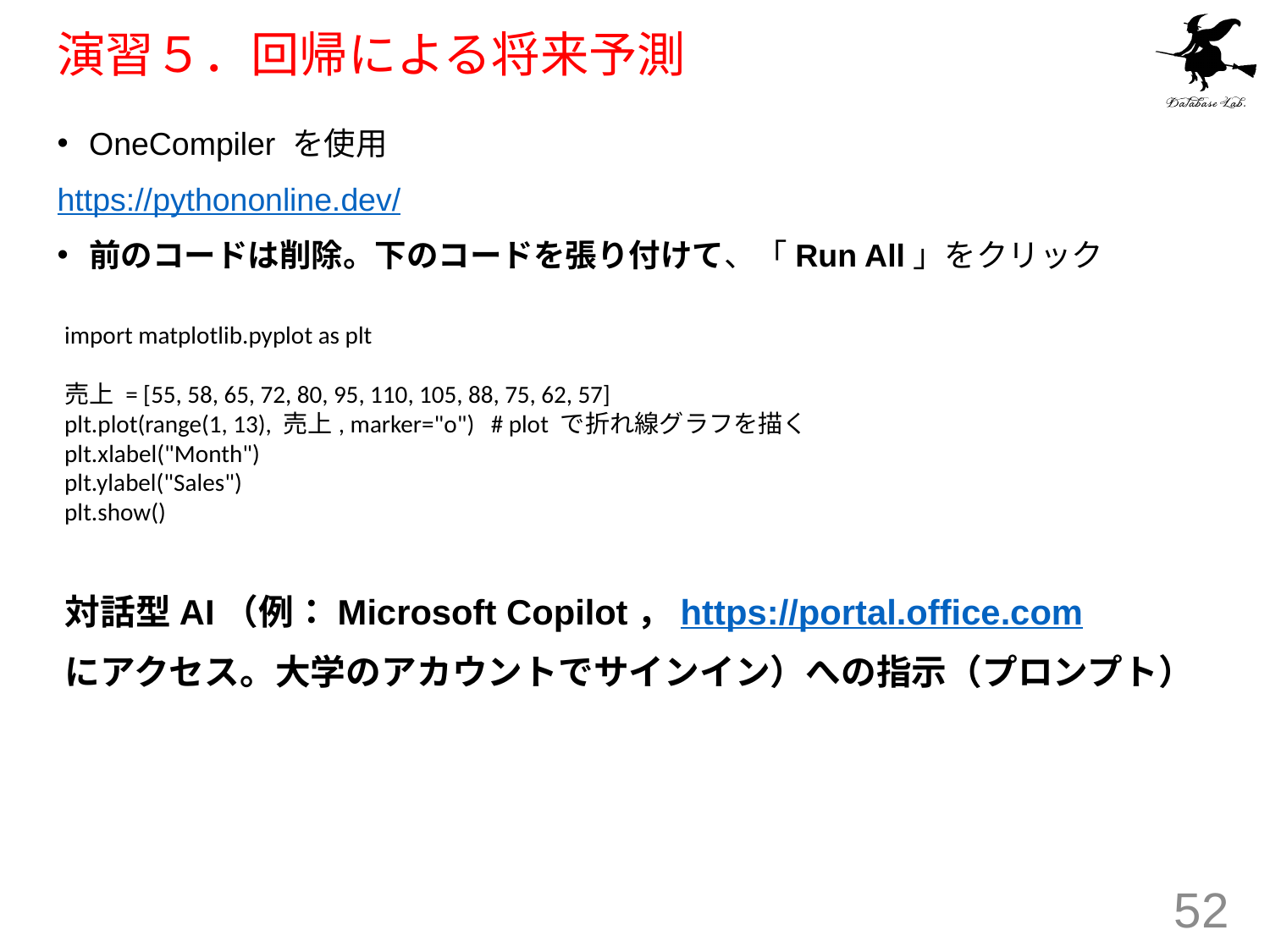

# 演習５．回帰による将来予測
OneCompiler を使用
https://pythononline.dev/
前のコードは削除。下のコードを張り付けて、「Run All」をクリック

import matplotlib.pyplot as plt

売上 = [55, 58, 65, 72, 80, 95, 110, 105, 88, 75, 62, 57]
plt.plot(range(1, 13), 売上, marker="o")   # plot で折れ線グラフを描く
plt.xlabel("Month")
plt.ylabel("Sales")
plt.show()
対話型AI（例：Microsoft Copilot，https://portal.office.com
にアクセス。大学のアカウントでサインイン）への指示（プロンプト）
52